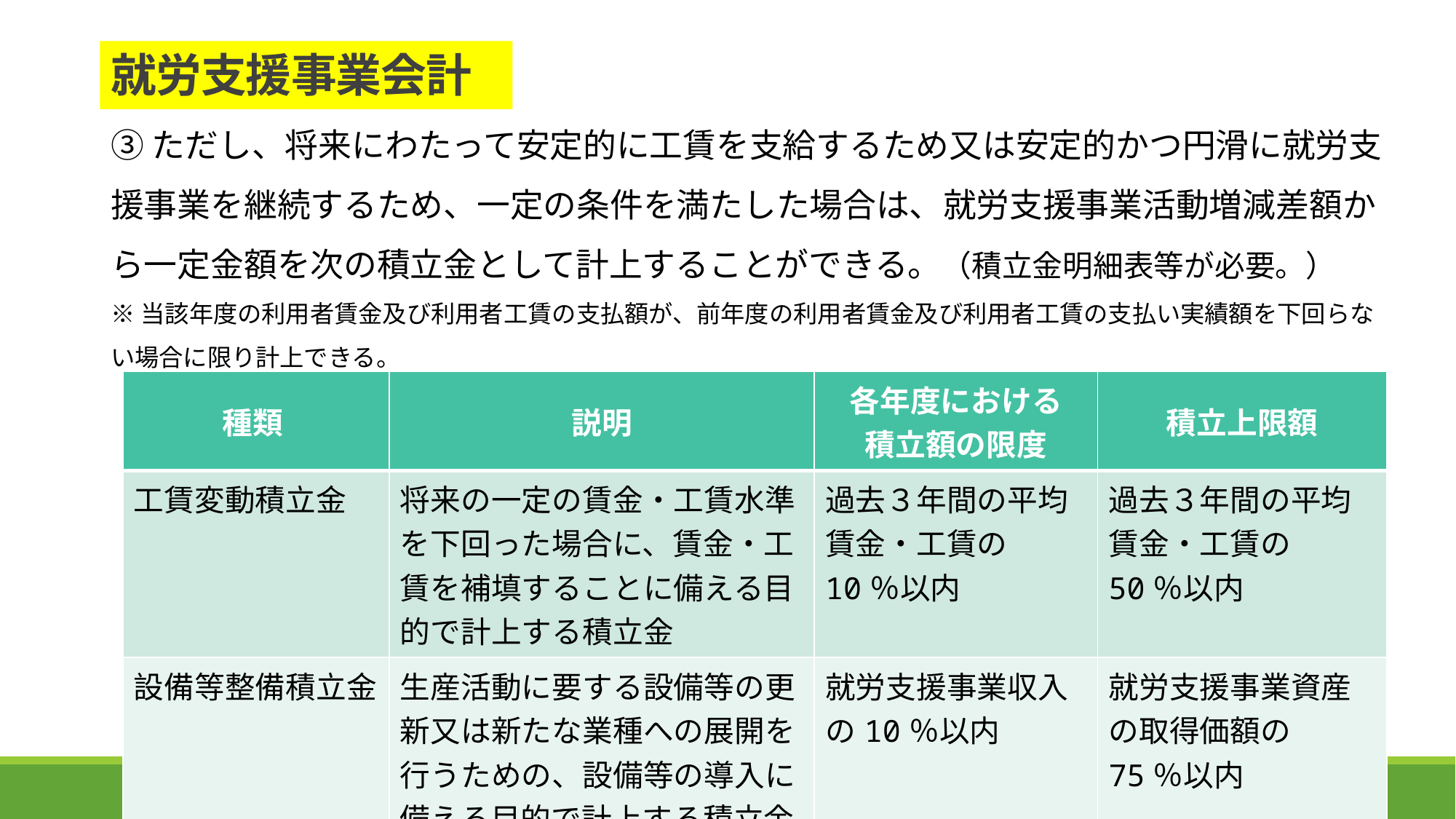

# 就労支援事業会計
③ただし、将来にわたって安定的に工賃を支給するため又は安定的かつ円滑に就労支援事業を継続するため、一定の条件を満たした場合は、就労支援事業活動増減差額から一定金額を次の積立金として計上することができる。（積立金明細表等が必要。）
※当該年度の利用者賃金及び利用者工賃の支払額が、前年度の利用者賃金及び利用者工賃の支払い実績額を下回らない場合に限り計上できる。
| 種類 | 説明 | 各年度における 積立額の限度 | 積立上限額 |
| --- | --- | --- | --- |
| 工賃変動積立金 | 将来の一定の賃金・工賃水準を下回った場合に、賃金・工賃を補填することに備える目的で計上する積立金 | 過去３年間の平均賃金・工賃の10％以内 | 過去３年間の平均賃金・工賃の 50％以内 |
| 設備等整備積立金 | 生産活動に要する設備等の更新又は新たな業種への展開を行うための、設備等の導入に備える目的で計上する積立金 | 就労支援事業収入の10％以内 | 就労支援事業資産の取得価額の 75％以内 |
30